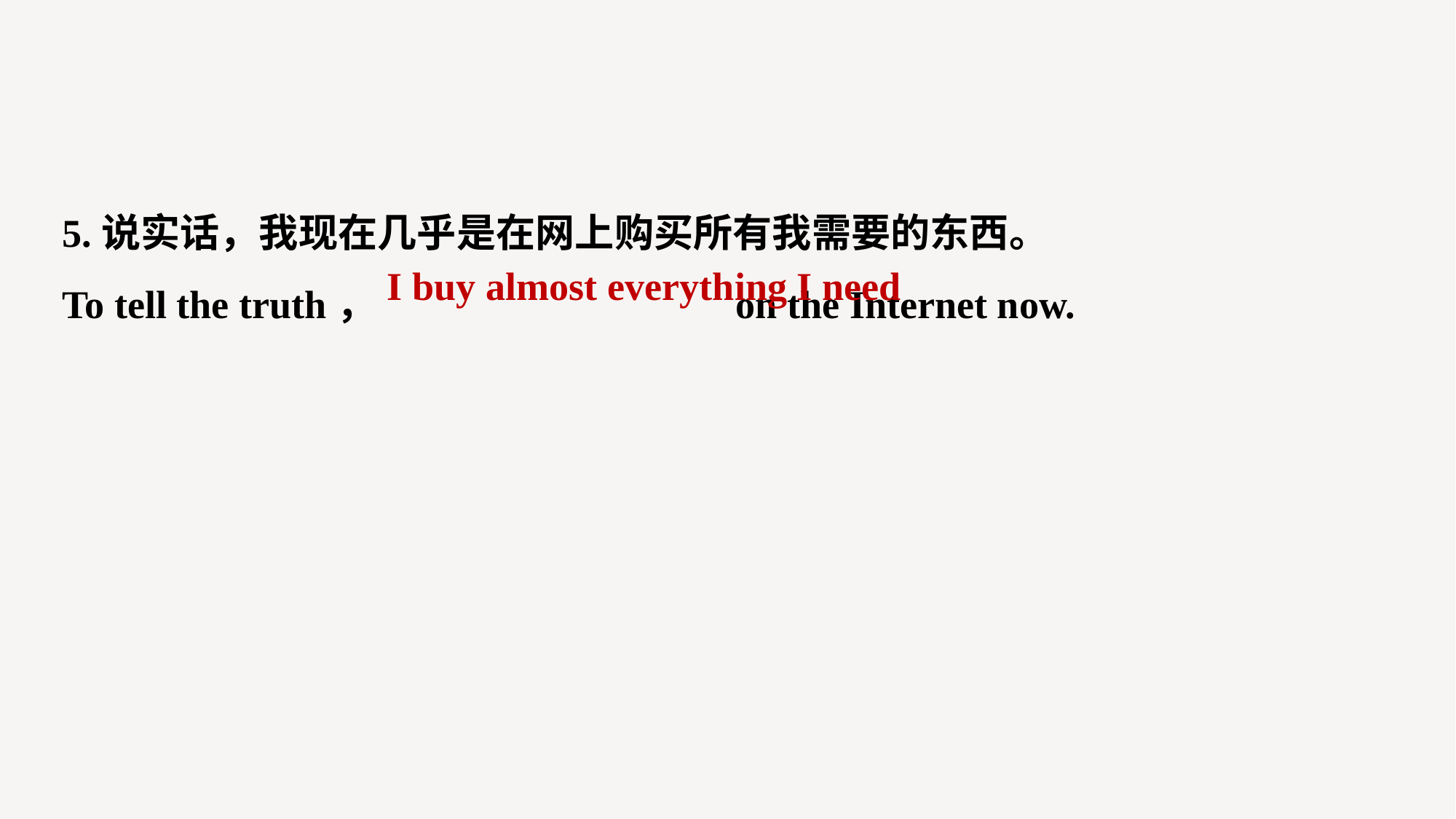

5.说实话，我现在几乎是在网上购买所有我需要的东西。
To tell the truth，				 on the Internet now.
I buy almost everything I need